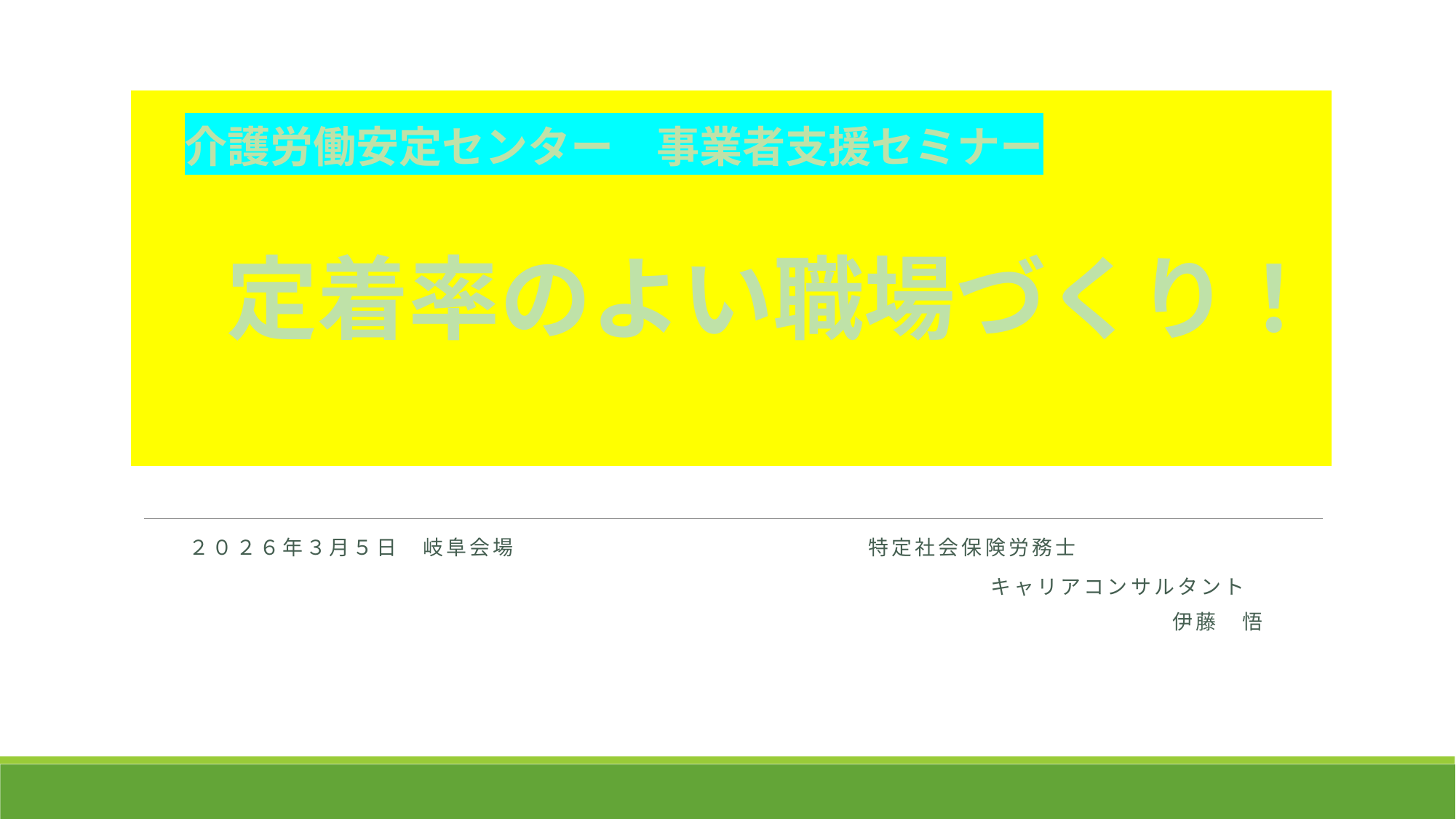

# 介護労働安定センター　事業者支援セミナー 　定着率のよい職場づくり！
　　２０２６年３月５日　岐阜会場　　　　　　　　　　　　　　　特定社会保険労務士
　　　　　　　　　　　　　　　　　　　　　　　　　　　　　キャリアコンサルタント
　　　　　　　　　　　　　　　　　　　　　　　　　　　　　　　　　　　　　　　　　　　　伊藤　悟